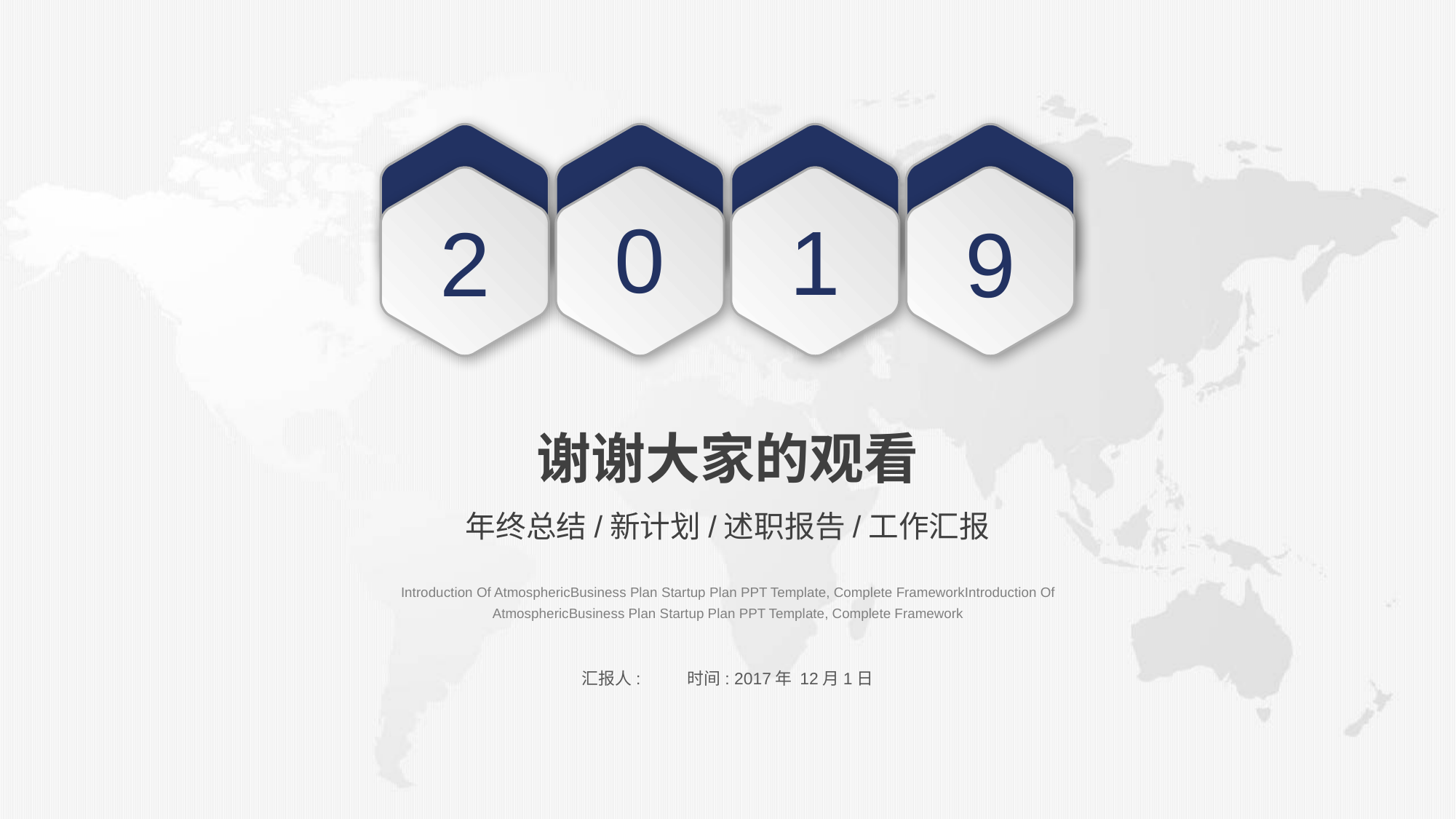

0
1
2
9
谢谢大家的观看
年终总结/新计划/述职报告/工作汇报
Introduction Of AtmosphericBusiness Plan Startup Plan PPT Template, Complete FrameworkIntroduction Of AtmosphericBusiness Plan Startup Plan PPT Template, Complete Framework
汇报人:         时间: 2017年 12月1日